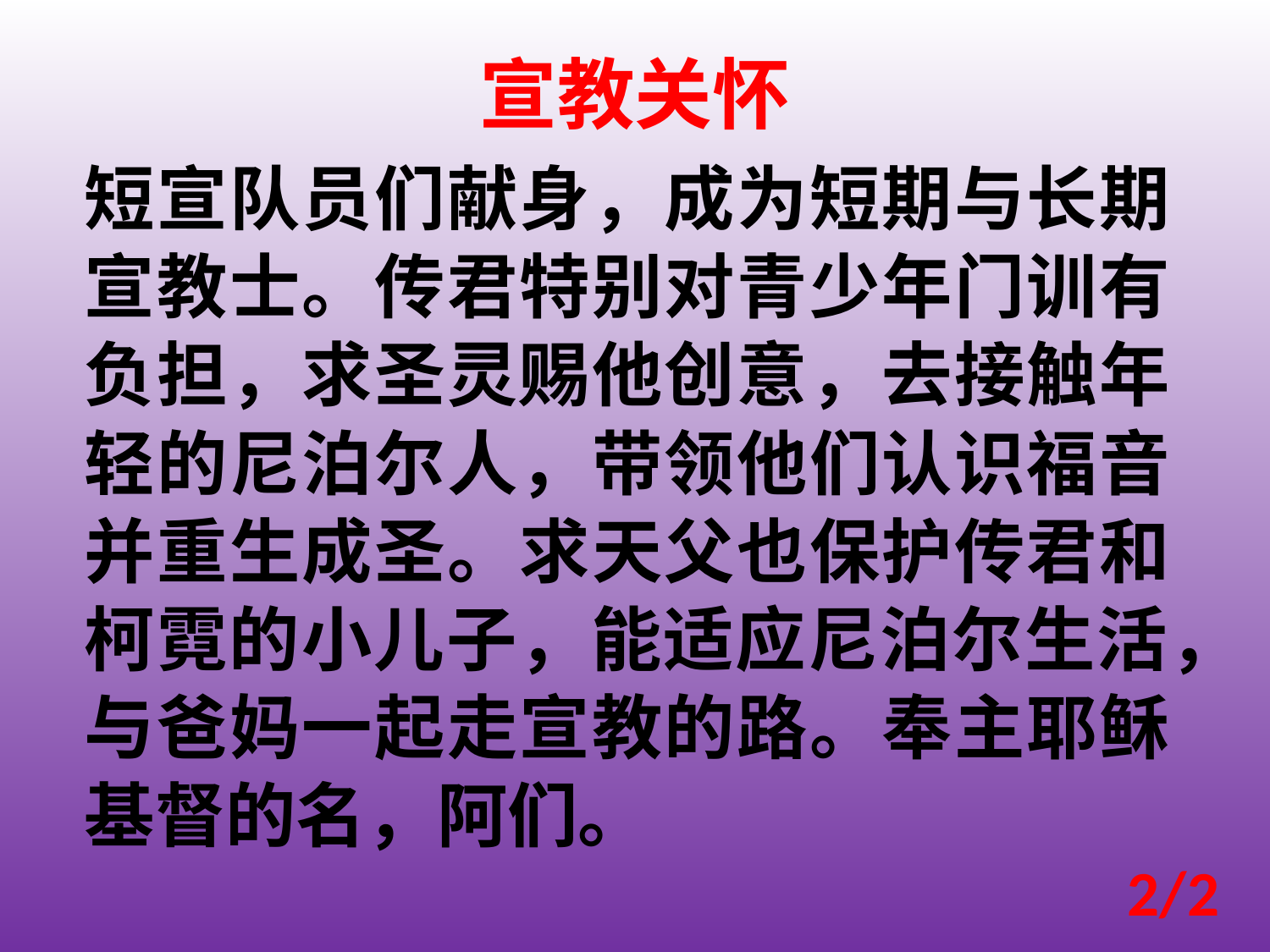

宣教关怀
短宣队员们献身，成为短期与长期宣教士。传君特别对青少年门训有负担，求圣灵赐他创意，去接触年轻的尼泊尔人，带领他们认识福音并重生成圣。求天父也保护传君和柯霓的小儿子，能适应尼泊尔生活，与爸妈一起走宣教的路。奉主耶稣基督的名，阿们。
2/2